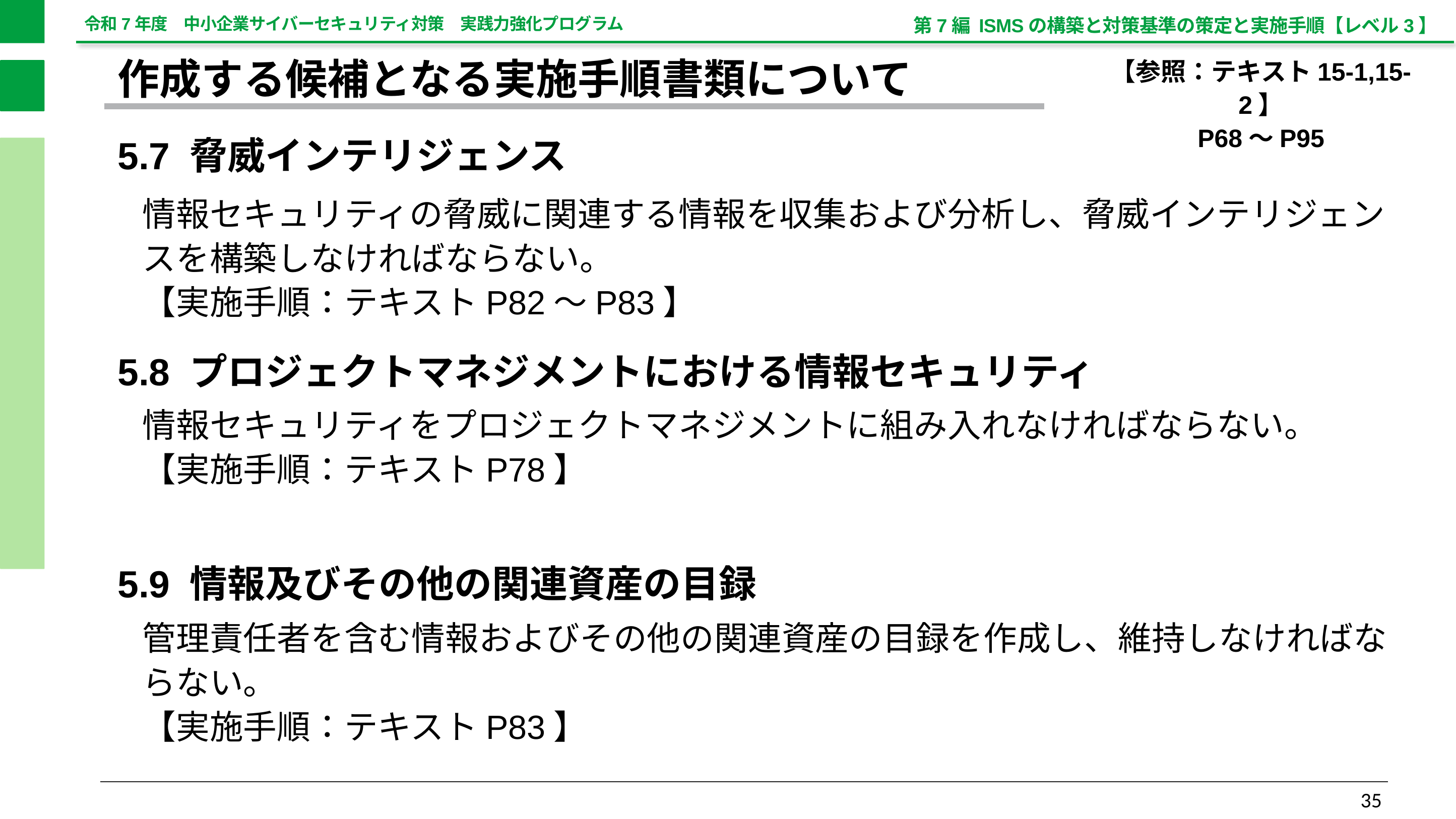

第7編 ISMSの構築と対策基準の策定と実施手順【レベル3】
【参照：テキスト15-1,15-2】
P68～P95
作成する候補となる実施手順書類について
5.7 脅威インテリジェンス

情報セキュリティの脅威に関連する情報を収集および分析し、脅威インテリジェンスを構築しなければならない。
【実施手順：テキストP82～P83】
5.8 プロジェクトマネジメントにおける情報セキュリティ
情報セキュリティをプロジェクトマネジメントに組み入れなければならない。
【実施手順：テキストP78】
5.9 情報及びその他の関連資産の目録
管理責任者を含む情報およびその他の関連資産の目録を作成し、維持しなければならない。
【実施手順：テキストP83】